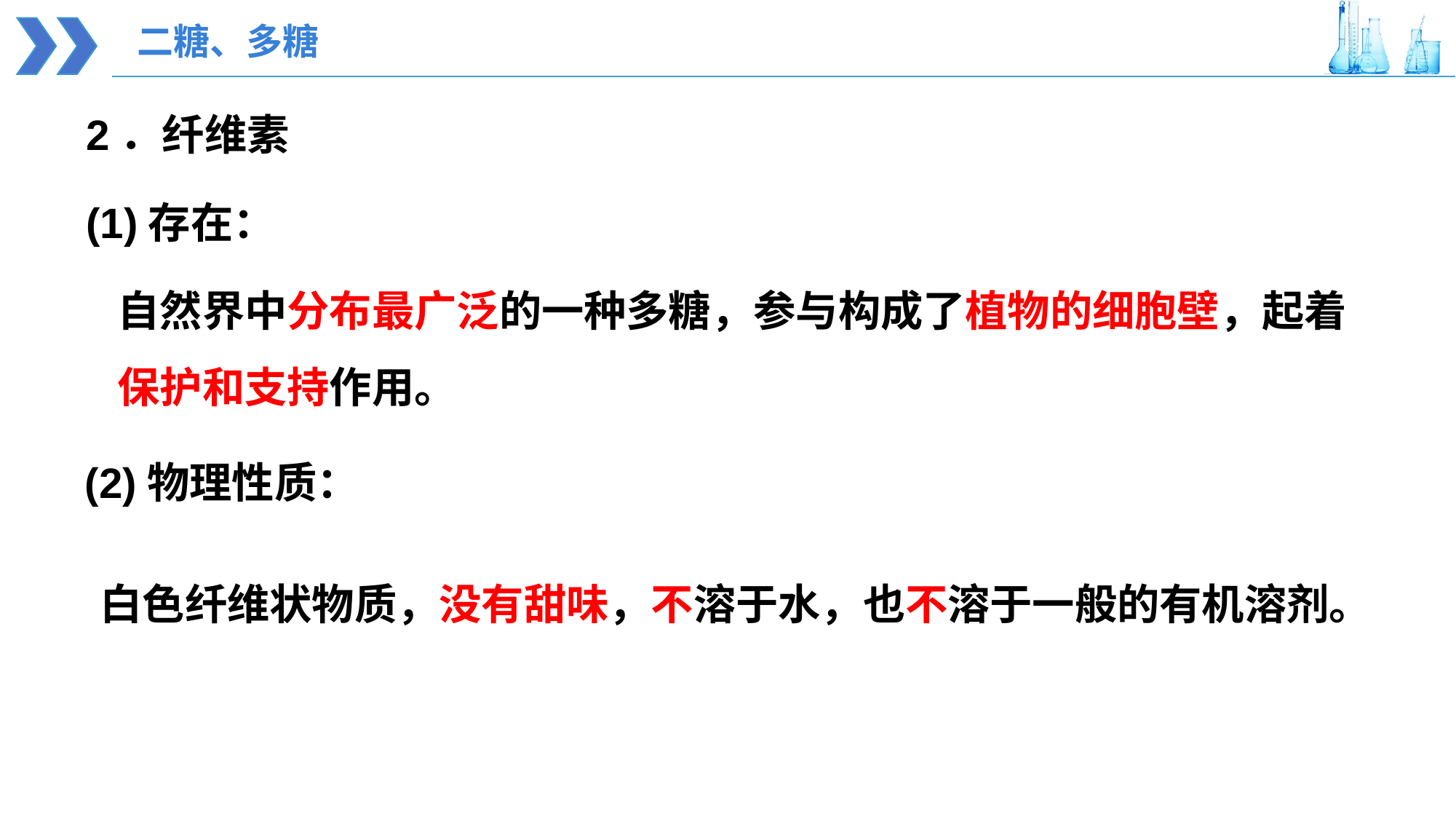

二糖、多糖
2．纤维素
(1)存在：
自然界中分布最广泛的一种多糖，参与构成了植物的细胞壁，起着保护和支持作用。
(2)物理性质：
白色纤维状物质，没有甜味，不溶于水，也不溶于一般的有机溶剂。